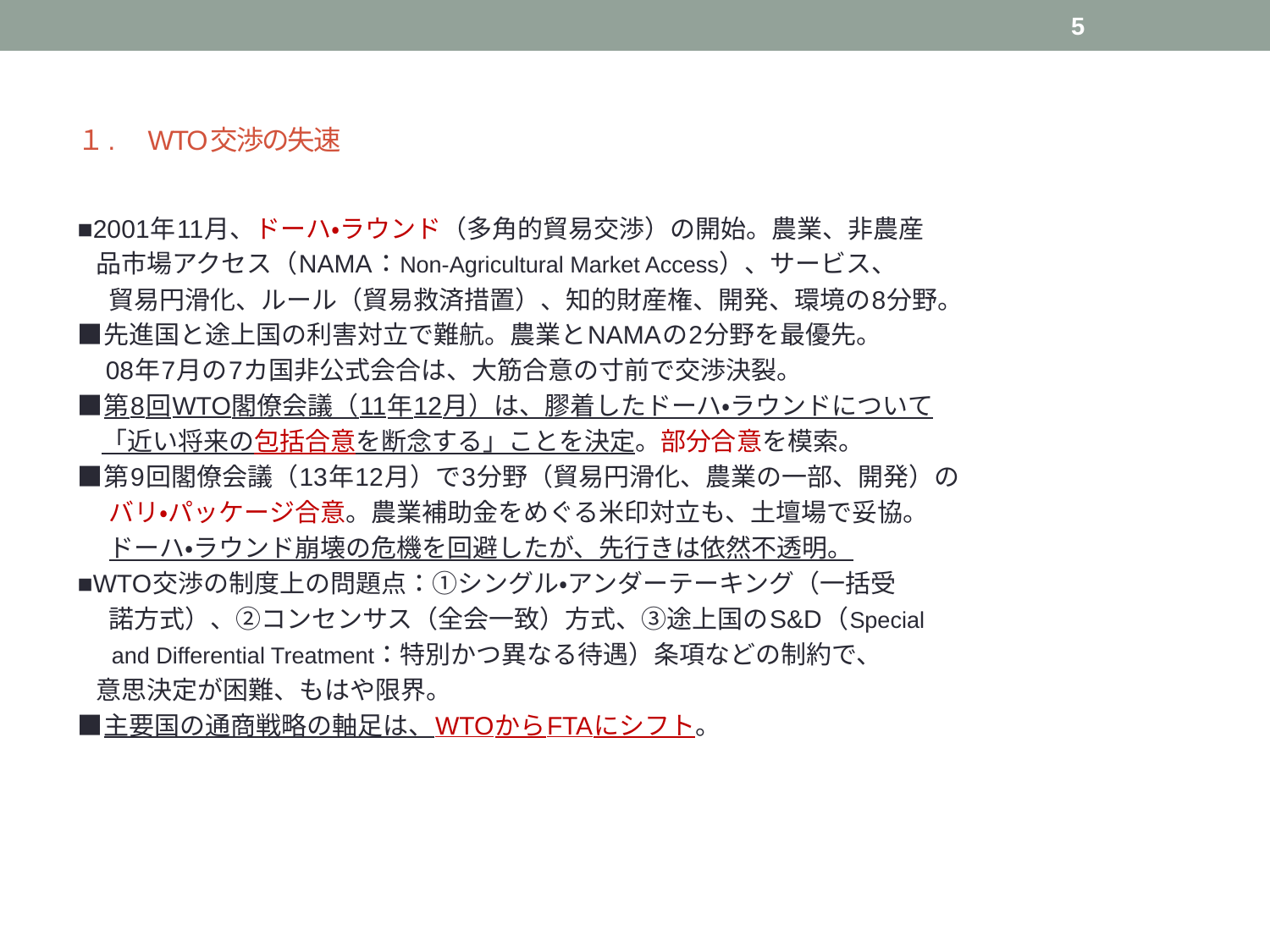

5
# １.　WTO交渉の失速
■2001年11月、ドーハ・ラウンド（多角的貿易交渉）の開始。農業、非農産
   品市場アクセス（NAMA：Non-Agricultural Market Access）、サービス、
　 貿易円滑化、ルール（貿易救済措置）、知的財産権、開発、環境の8分野。
■先進国と途上国の利害対立で難航。農業とNAMAの2分野を最優先。
    08年7月の7カ国非公式会合は、大筋合意の寸前で交渉決裂。
■第8回WTO閣僚会議（11年12月）は、膠着したドーハ・ラウンドについて
    「近い将来の包括合意を断念する」ことを決定。部分合意を模索。
■第9回閣僚会議（13年12月）で3分野（貿易円滑化、農業の一部、開発）の
　 バリ・パッケージ合意。農業補助金をめぐる米印対立も、土壇場で妥協。
　 ドーハ・ラウンド崩壊の危機を回避したが、先行きは依然不透明。
■WTO交渉の制度上の問題点：①シングル・アンダーテーキング（一括受
　 諾方式）、②コンセンサス（全会一致）方式、③途上国のS&D（Special
　  and Differential Treatment：特別かつ異なる待遇）条項などの制約で、
   意思決定が困難、もはや限界。
■主要国の通商戦略の軸足は、WTOからFTAにシフト。